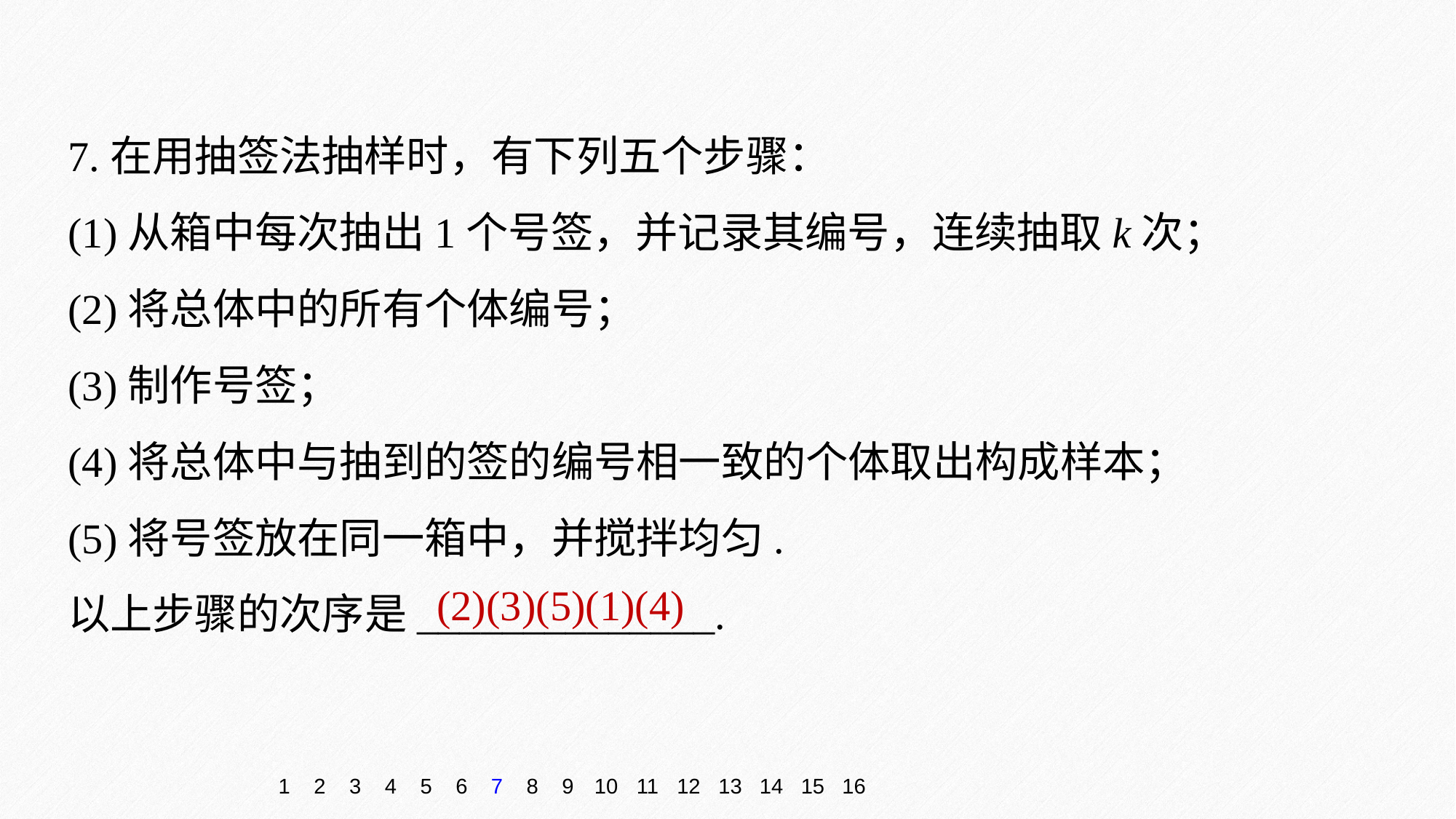

7.在用抽签法抽样时，有下列五个步骤：
(1)从箱中每次抽出1个号签，并记录其编号，连续抽取k次；
(2)将总体中的所有个体编号；
(3)制作号签；
(4)将总体中与抽到的签的编号相一致的个体取出构成样本；
(5)将号签放在同一箱中，并搅拌均匀.
以上步骤的次序是______________.
(2)(3)(5)(1)(4)
1
2
3
4
5
6
7
8
9
10
11
12
13
14
15
16